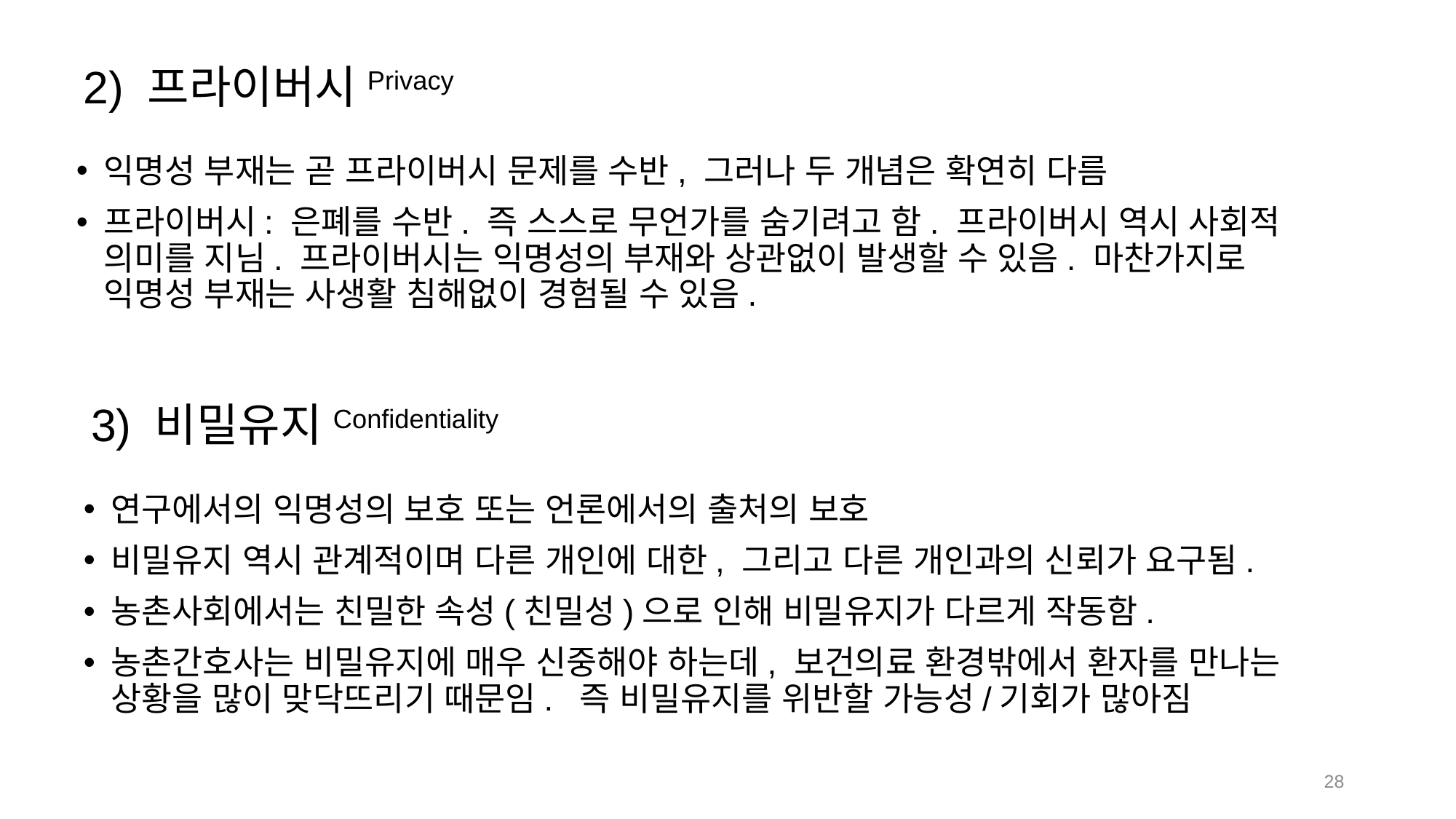

# 2) 프라이버시Privacy
익명성 부재는 곧 프라이버시 문제를 수반, 그러나 두 개념은 확연히 다름
프라이버시: 은폐를 수반. 즉 스스로 무언가를 숨기려고 함. 프라이버시 역시 사회적 의미를 지님. 프라이버시는 익명성의 부재와 상관없이 발생할 수 있음. 마찬가지로 익명성 부재는 사생활 침해없이 경험될 수 있음.

3) 비밀유지Confidentiality
연구에서의 익명성의 보호 또는 언론에서의 출처의 보호
비밀유지 역시 관계적이며 다른 개인에 대한, 그리고 다른 개인과의 신뢰가 요구됨.
농촌사회에서는 친밀한 속성(친밀성)으로 인해 비밀유지가 다르게 작동함.
농촌간호사는 비밀유지에 매우 신중해야 하는데, 보건의료 환경밖에서 환자를 만나는 상황을 많이 맞닥뜨리기 때문임.  즉 비밀유지를 위반할 가능성/기회가 많아짐
28